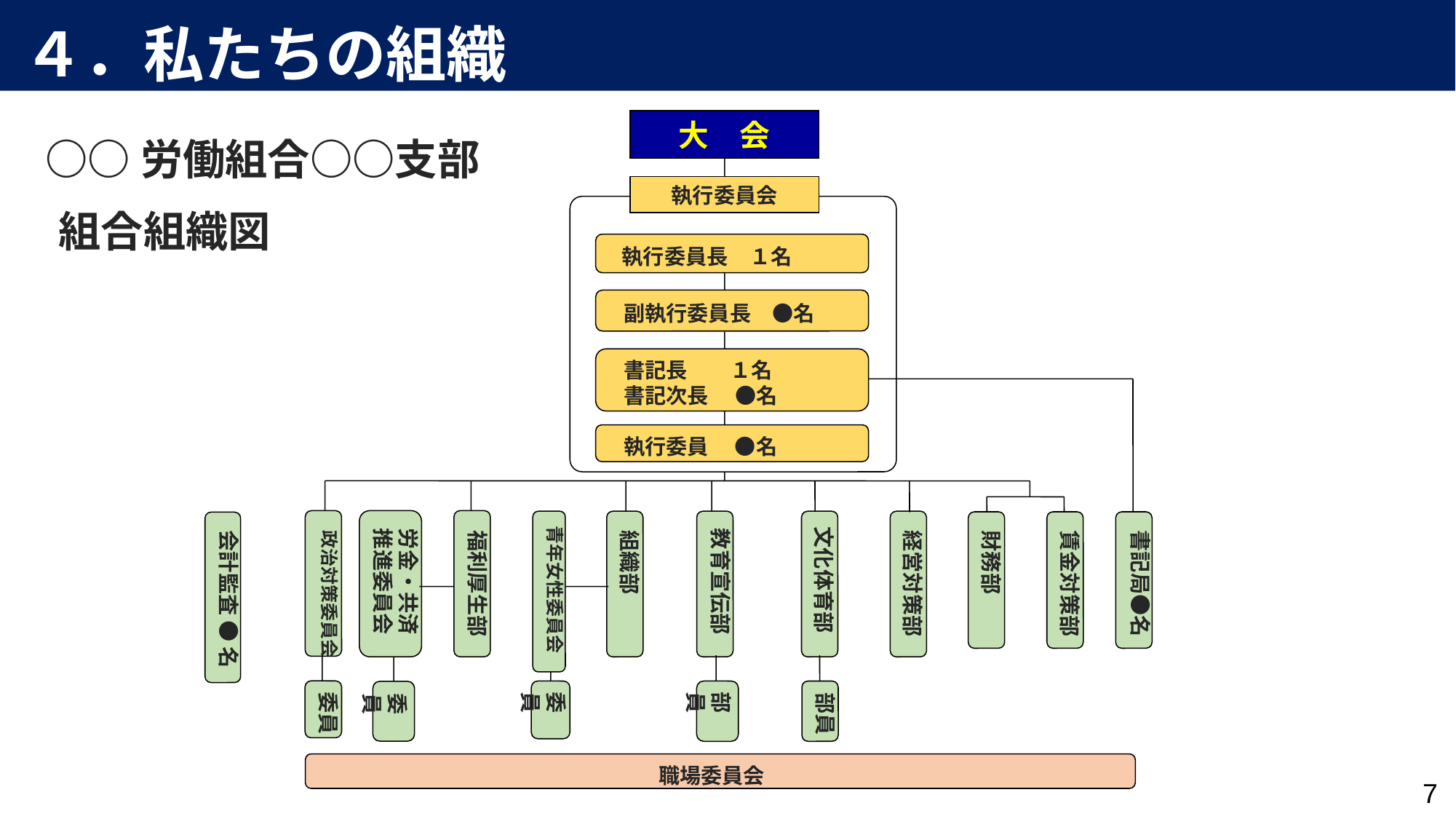

４．私たちの組織
大　会
○○労働組合○○支部
組合組織図

執行委員会

執行委員長　１名

副執行委員長　●名

書記長　　１名
書記次長　 ●名

執行委員　 ●名

青年女性委員会
文化体育部
労金・共済
推進委員会
教育宣伝部
会計監査 ● 名
政治対策委員会
福利厚生部
組織部
経営対策部
財務部
賃金対策部
書記局●名

委員

委員

部員

部員
委員

職場委員会
7